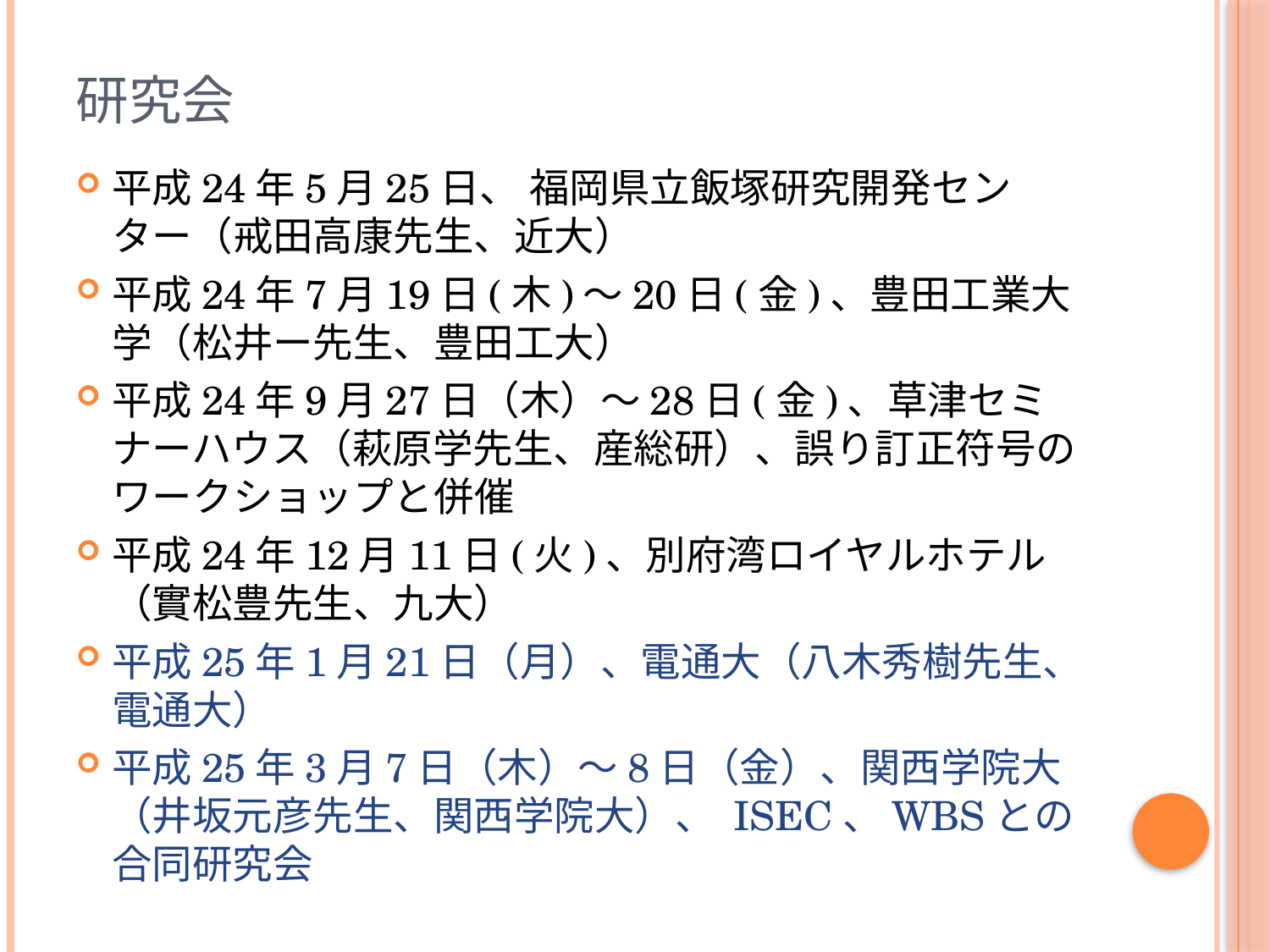

# 研究会
平成24年5月25日、 福岡県立飯塚研究開発センター（戒田高康先生、近大）
平成24年7月19日(木)～20日(金)、豊田工業大学（松井ー先生、豊田工大）
平成24年9月27日（木）～28日(金)、草津セミナーハウス（萩原学先生、産総研）、誤り訂正符号のワークショップと併催
平成24年12月11日(火)、別府湾ロイヤルホテル（實松豊先生、九大）
平成25年1月21日（月）、電通大（八木秀樹先生、電通大）
平成25年3月7日（木）～8日（金）、関西学院大（井坂元彦先生、関西学院大）、 ISEC、WBSとの合同研究会